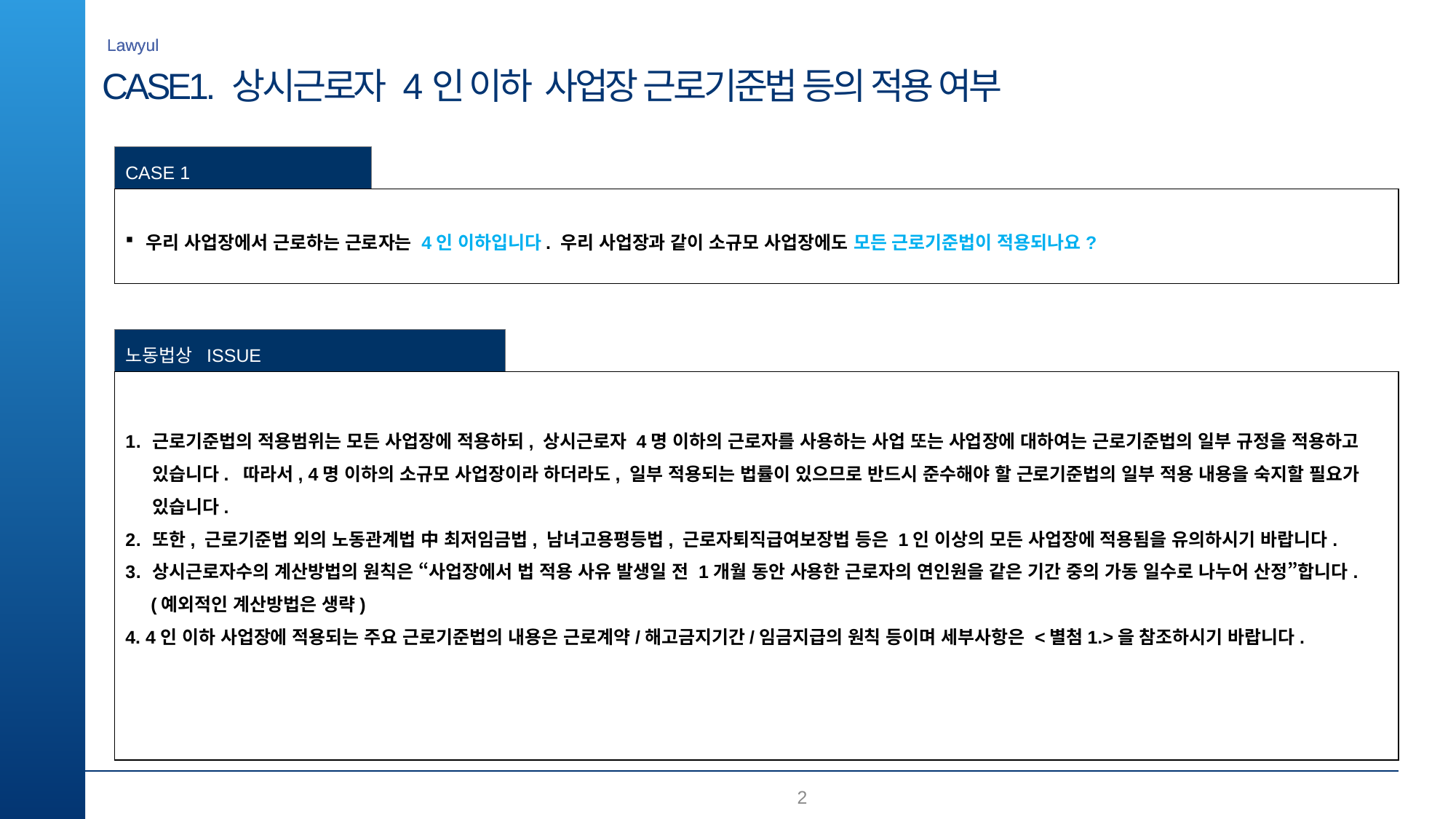

Lawyul
CASE1. 상시근로자 4인 이하  사업장 근로기준법 등의 적용 여부
CASE 1
우리 사업장에서 근로하는 근로자는 4인 이하입니다. 우리 사업장과 같이 소규모 사업장에도 모든 근로기준법이 적용되나요?
노동법상  ISSUE
근로기준법의 적용범위는 모든 사업장에 적용하되, 상시근로자 4명 이하의 근로자를 사용하는 사업 또는 사업장에 대하여는 근로기준법의 일부 규정을 적용하고 있습니다.  따라서, 4명 이하의 소규모 사업장이라 하더라도, 일부 적용되는 법률이 있으므로 반드시 준수해야 할 근로기준법의 일부 적용 내용을 숙지할 필요가 있습니다.
또한, 근로기준법 외의 노동관계법 中 최저임금법, 남녀고용평등법, 근로자퇴직급여보장법 등은 1인 이상의 모든 사업장에 적용됨을 유의하시기 바랍니다.
상시근로자수의 계산방법의 원칙은 “사업장에서 법 적용 사유 발생일 전 1개월 동안 사용한 근로자의 연인원을 같은 기간 중의 가동 일수로 나누어 산정”합니다.
     (예외적인 계산방법은 생략)
4. 4인 이하 사업장에 적용되는 주요 근로기준법의 내용은 근로계약/해고금지기간/임금지급의 원칙 등이며 세부사항은 <별첨1.>을 참조하시기 바랍니다.